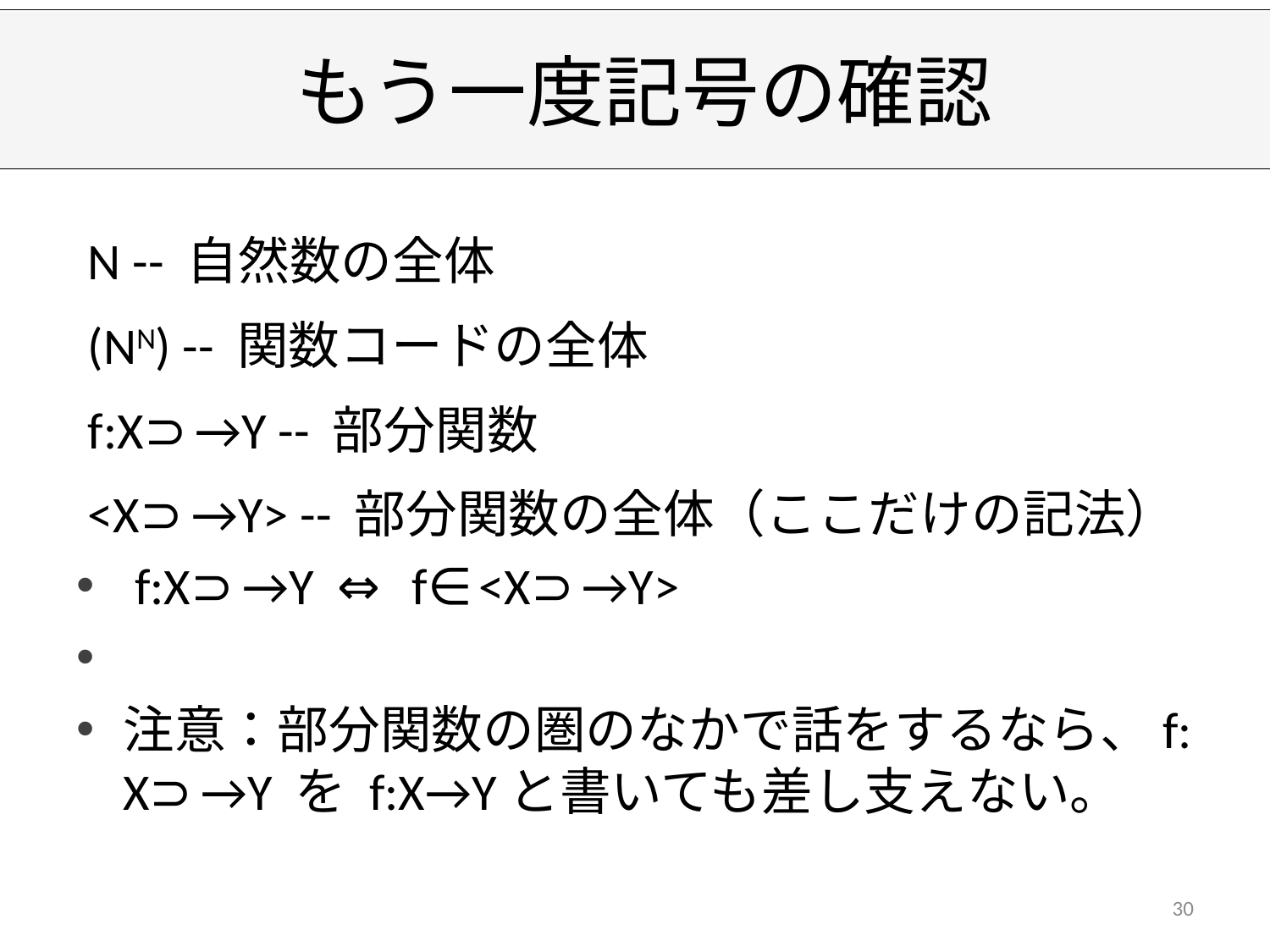

# もう一度記号の確認
 N -- 自然数の全体
 (NN) -- 関数コードの全体
 f:X⊃→Y -- 部分関数
 <X⊃→Y> -- 部分関数の全体（ここだけの記法）
 f:X⊃→Y  ⇔  f∈<X⊃→Y>

注意：部分関数の圏のなかで話をするなら、f: X⊃→Y を f:X→Yと書いても差し支えない。

30